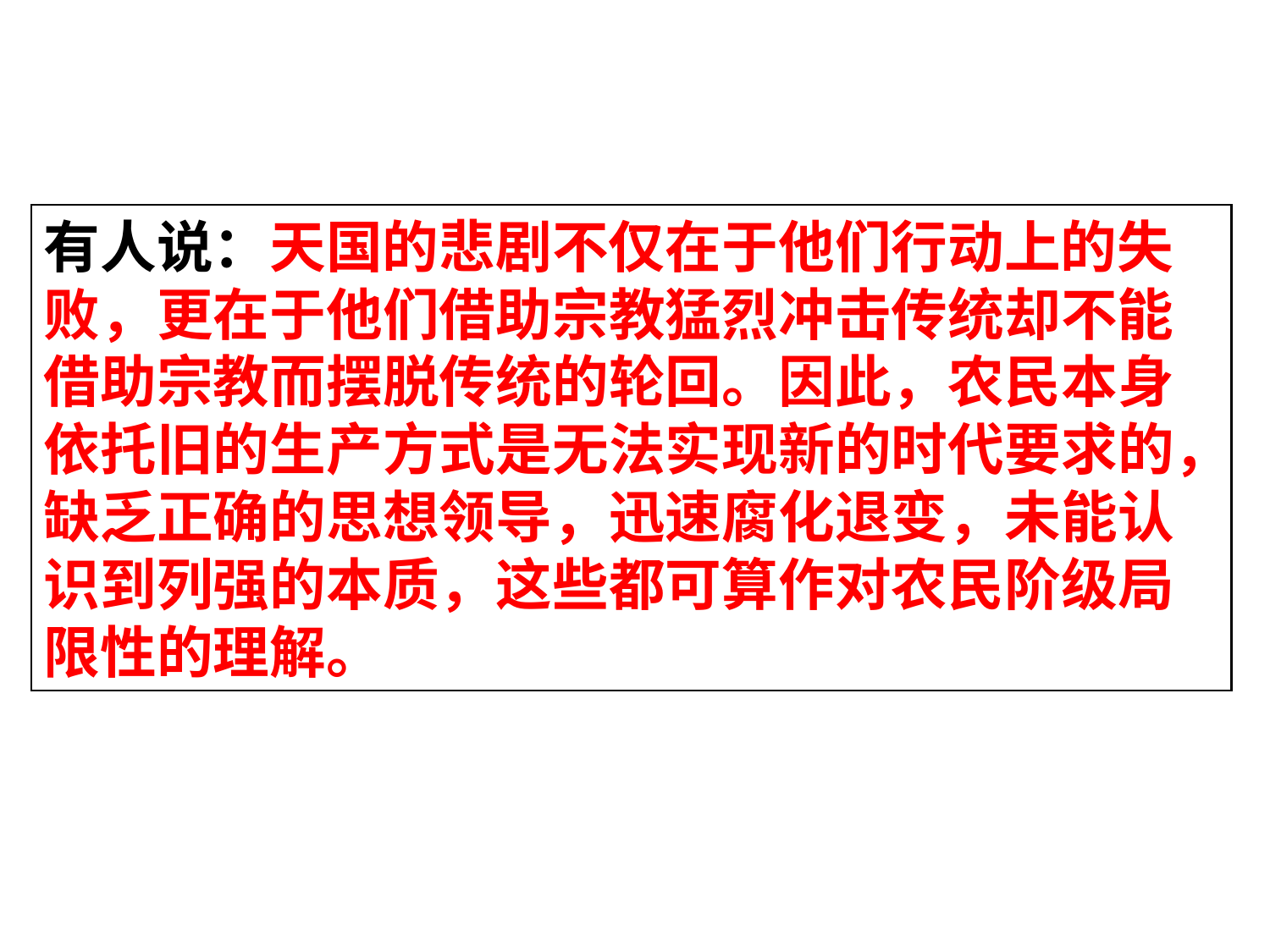

有人说：天国的悲剧不仅在于他们行动上的失败，更在于他们借助宗教猛烈冲击传统却不能借助宗教而摆脱传统的轮回。因此，农民本身依托旧的生产方式是无法实现新的时代要求的，缺乏正确的思想领导，迅速腐化退变，未能认识到列强的本质，这些都可算作对农民阶级局限性的理解。